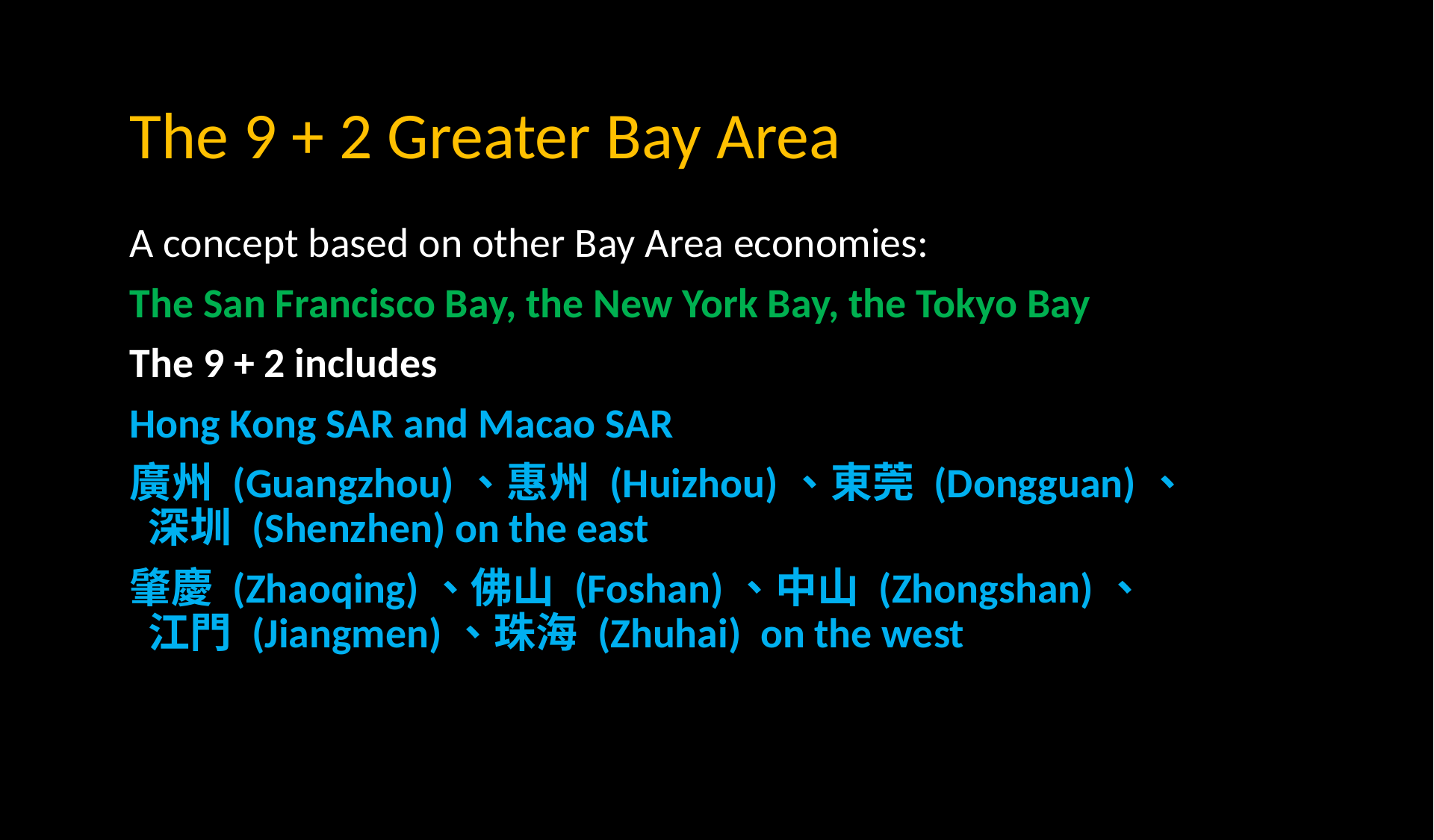

# The 9 + 2 Greater Bay Area
A concept based on other Bay Area economies:
The San Francisco Bay, the New York Bay, the Tokyo Bay
The 9 + 2 includes
Hong Kong SAR and Macao SAR
廣州 (Guangzhou)、惠州 (Huizhou)、東莞 (Dongguan)、                   深圳 (Shenzhen) on the east
肇慶 (Zhaoqing)、佛山 (Foshan)、中山 (Zhongshan)、                       江門 (Jiangmen)、珠海 (Zhuhai)  on the west